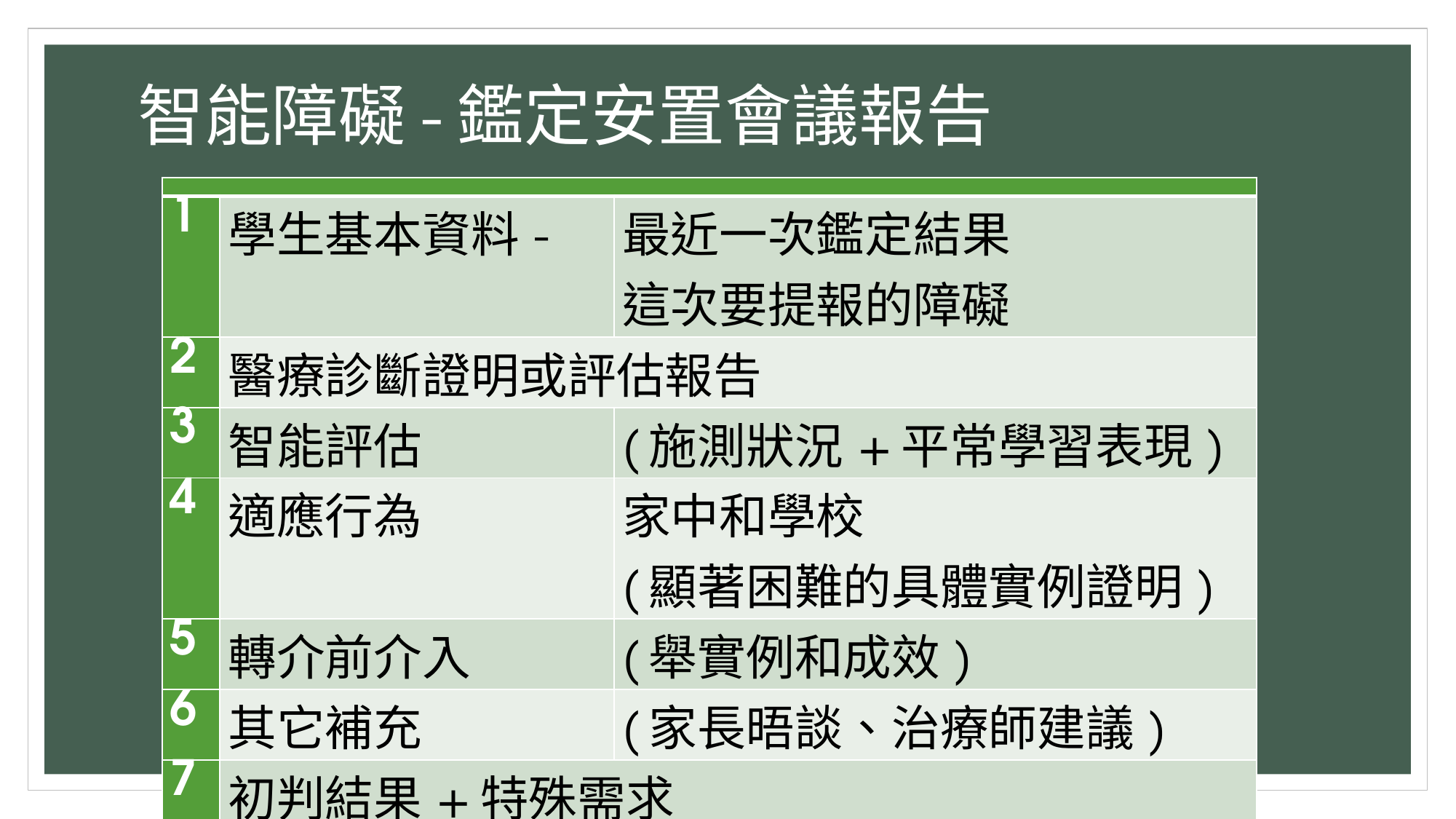

# 智能障礙-鑑定安置會議報告
|  |  |  |
| --- | --- | --- |
| 1 | 學生基本資料- | 最近一次鑑定結果 這次要提報的障礙 |
| 2 | 醫療診斷證明或評估報告 |  |
| 3 | 智能評估 | (施測狀況+平常學習表現) |
| 4 | 適應行為 | 家中和學校 (顯著困難的具體實例證明) |
| 5 | 轉介前介入 | (舉實例和成效) |
| 6 | 其它補充 | (家長晤談、治療師建議) |
| 7 | 初判結果+特殊需求 |  |